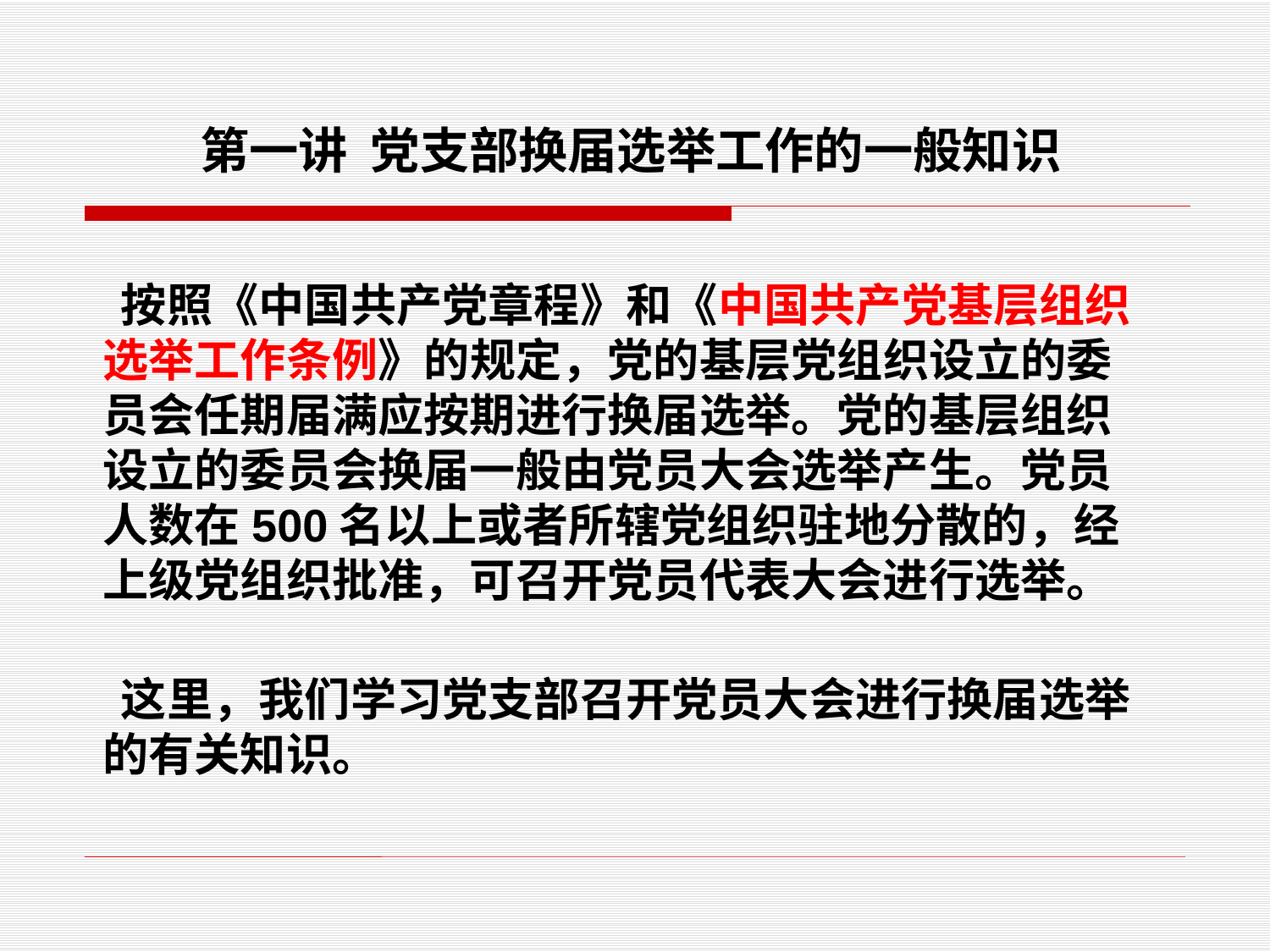

# 第一讲  党支部换届选举工作的一般知识

       按照《中国共产党章程》和《中国共产党基层组织选举工作条例》的规定，党的基层党组织设立的委员会任期届满应按期进行换届选举。党的基层组织设立的委员会换届一般由党员大会选举产生。党员人数在500名以上或者所辖党组织驻地分散的，经上级党组织批准，可召开党员代表大会进行选举。
       这里，我们学习党支部召开党员大会进行换届选举的有关知识。